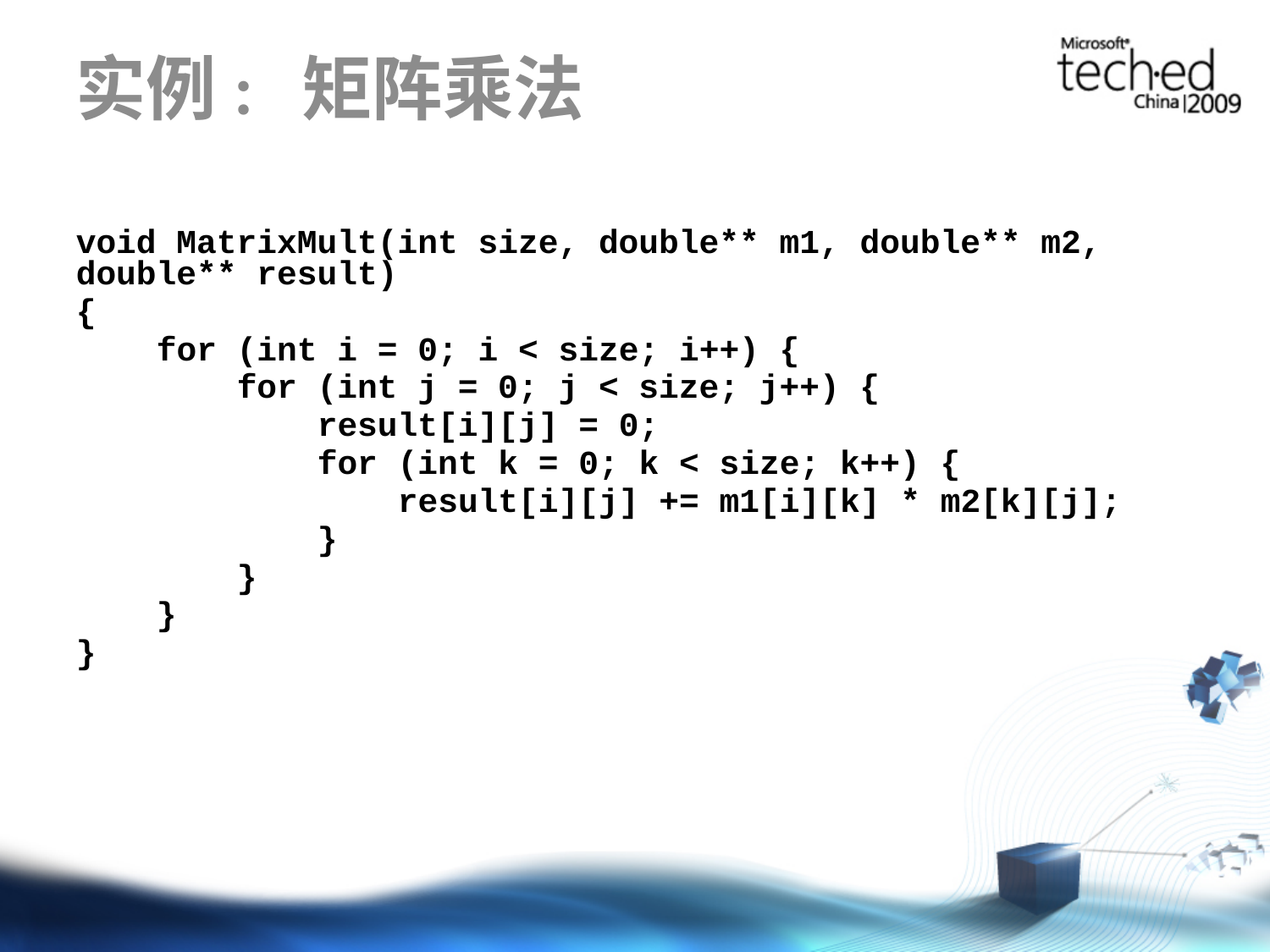

# 实例:  矩阵乘法
void MatrixMult(int size, double** m1, double** m2, double** result)
{
    for (int i = 0; i < size; i++) {
        for (int j = 0; j < size; j++) {
            result[i][j] = 0;
            for (int k = 0; k < size; k++) {
                result[i][j] += m1[i][k] * m2[k][j];
            }
        }
    }
}